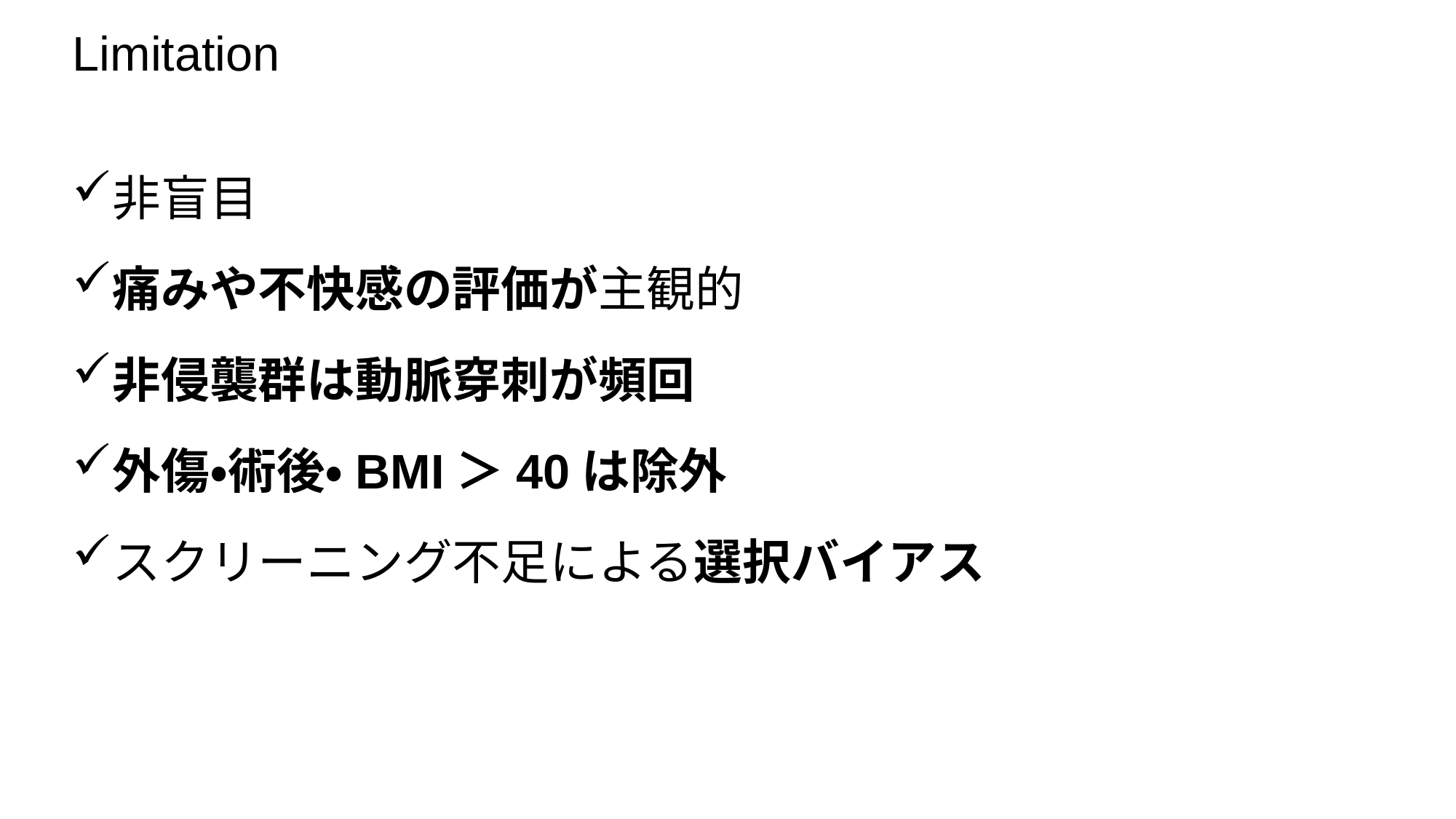

Limitation
非盲目
痛みや不快感の評価が主観的
非侵襲群は動脈穿刺が頻回
外傷・術後・BMI＞40は除外
スクリーニング不足による選択バイアス